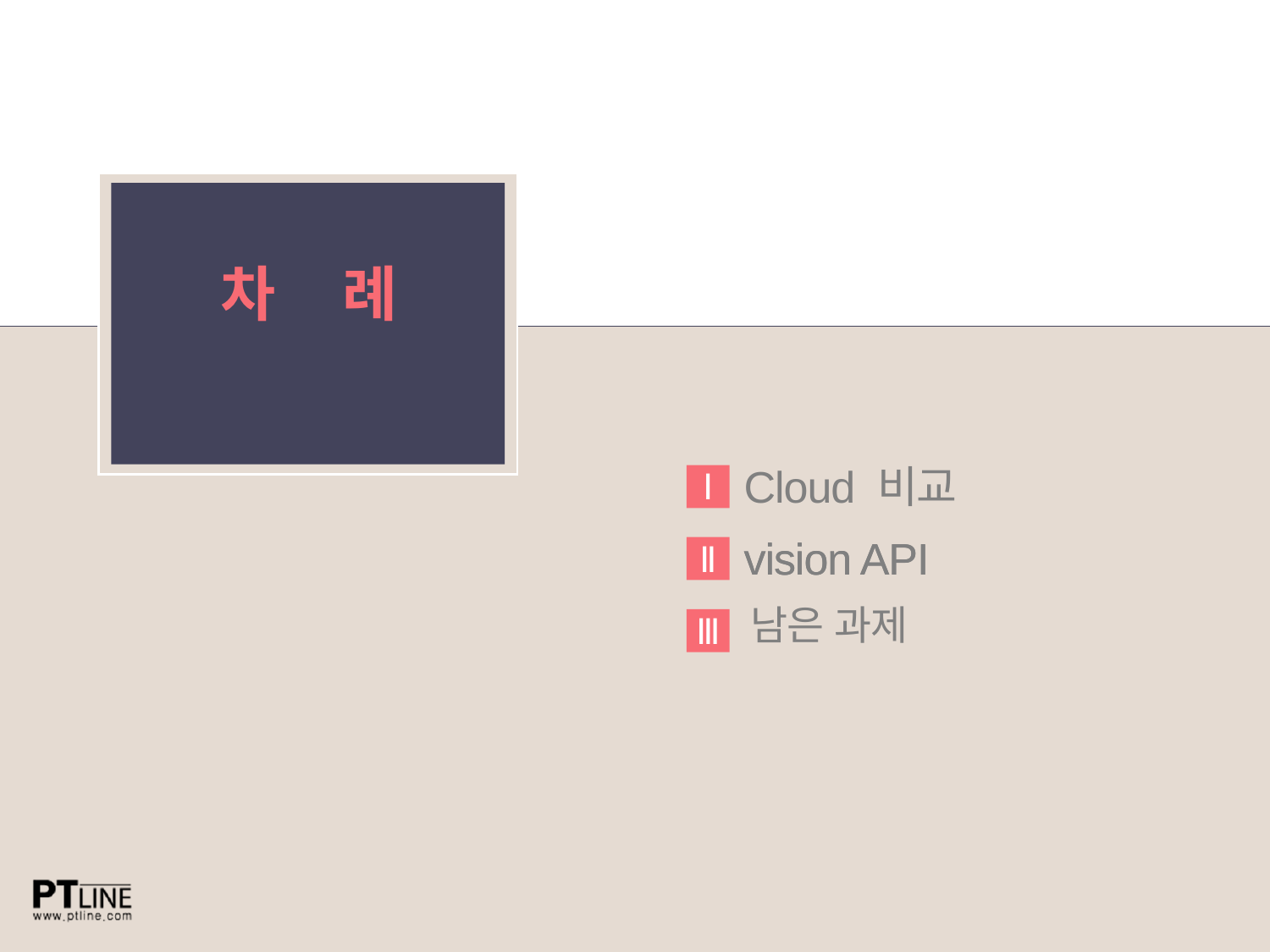

차    례
Cloud 비교
Ⅰ
vision API
Ⅱ
vision API
남은 과제
Ⅲ